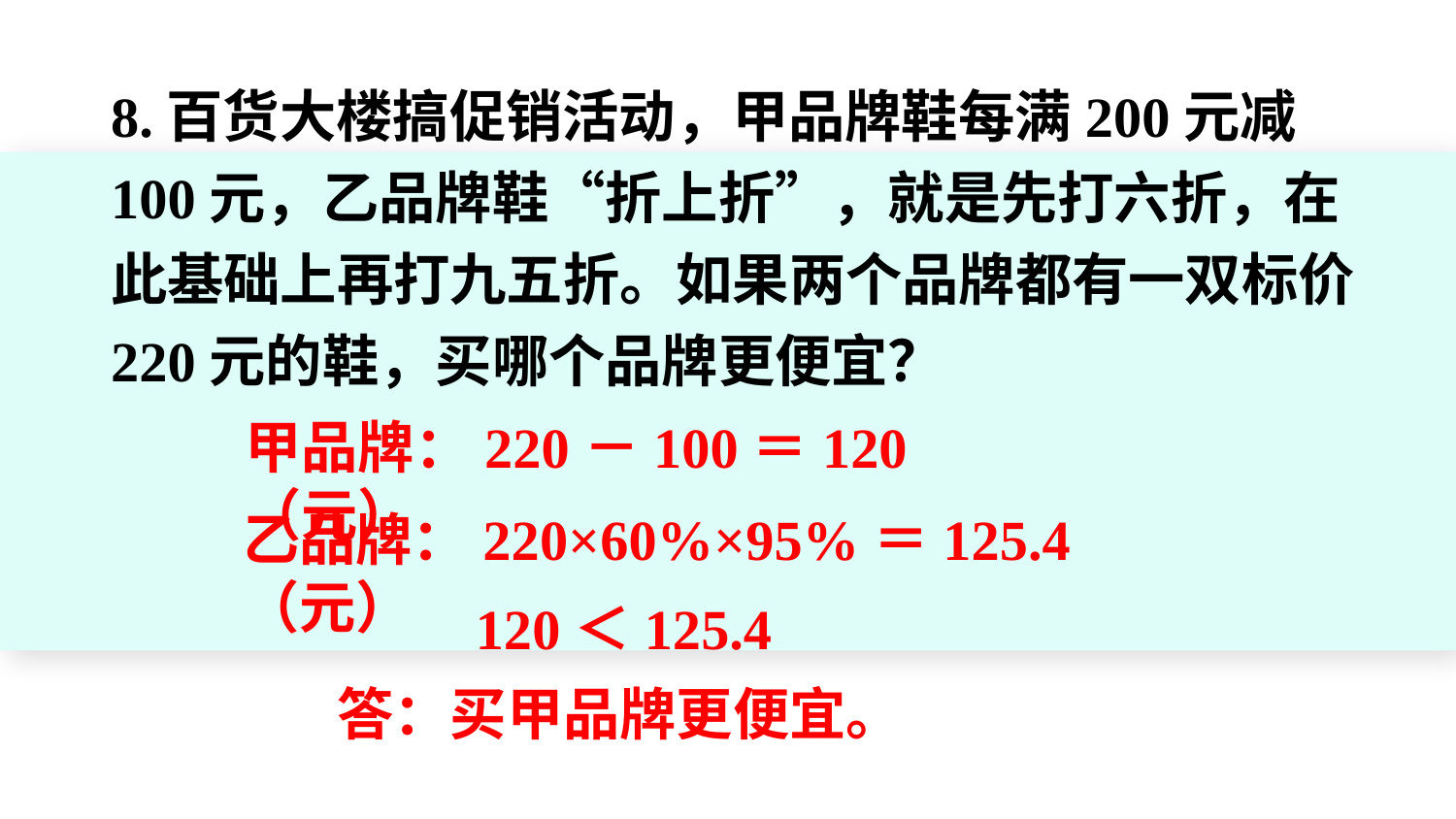

8.百货大楼搞促销活动，甲品牌鞋每满200元减100元，乙品牌鞋“折上折”，就是先打六折，在此基础上再打九五折。如果两个品牌都有一双标价220元的鞋，买哪个品牌更便宜？
甲品牌：220－100＝120（元）
乙品牌：220×60%×95%＝125.4（元）
120＜125.4
答：买甲品牌更便宜。